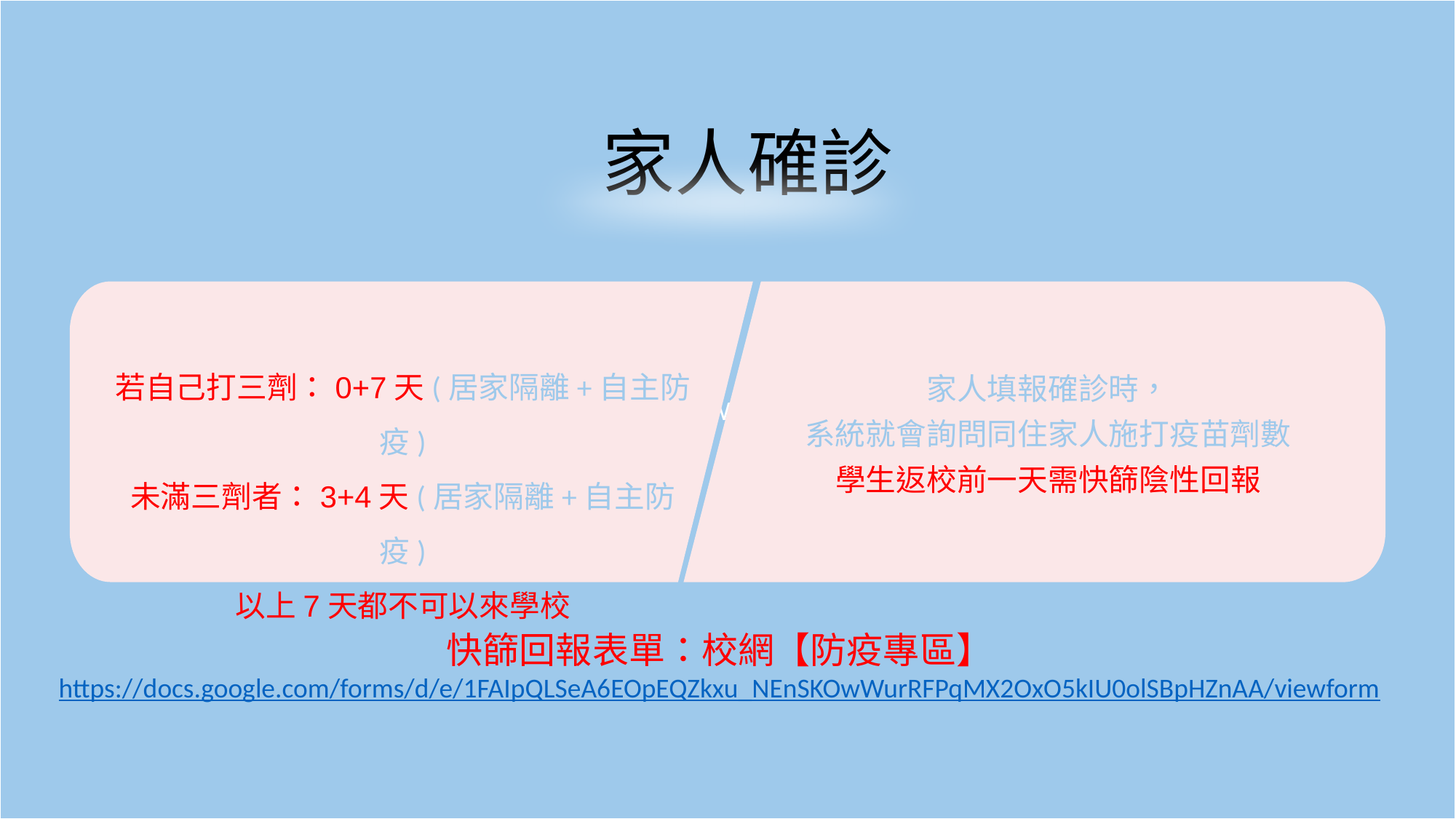

https://forms.gle/wWUdWLENxG3MGfDV7
家人確診

若自己打三劑：0+7天(居家隔離+自主防疫)
未滿三劑者：3+4天(居家隔離+自主防疫)
以上7天都不可以來學校
家人填報確診時，
系統就會詢問同住家人施打疫苗劑數
學生返校前一天需快篩陰性回報

快篩回報表單：校網【防疫專區】
https://docs.google.com/forms/d/e/1FAIpQLSeA6EOpEQZkxu_NEnSKOwWurRFPqMX2OxO5kIU0olSBpHZnAA/viewform